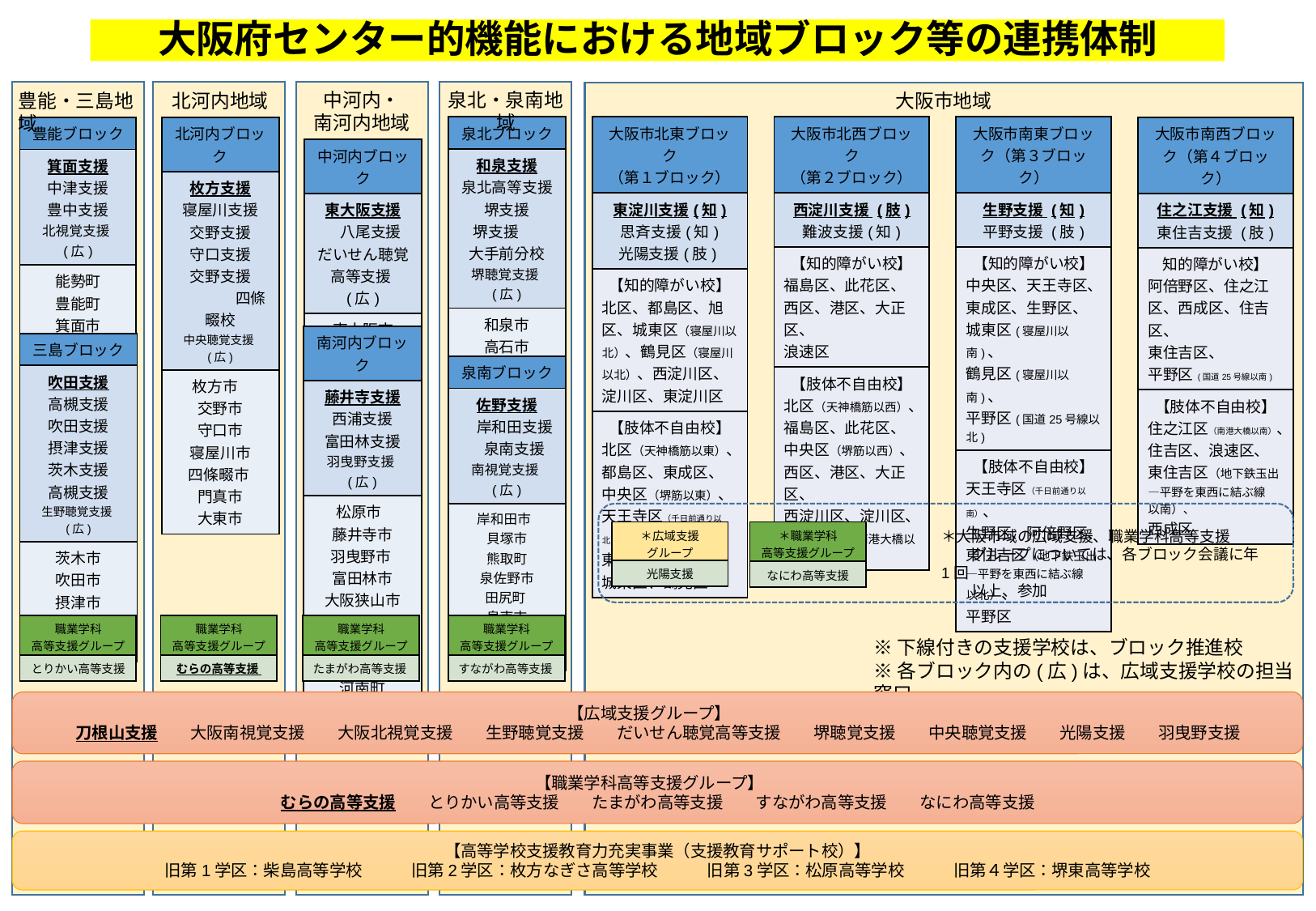

# 大阪府センター的機能における地域ブロック等の連携体制
中河内・
南河内地域

泉北・泉南地域

北河内地域
大阪市地域
豊能・三島地域
| 大阪市北西ブロック （第２ブロック） |
| --- |
| 西淀川支援 (肢) 難波支援(知) |
| 【知的障がい校】 福島区、此花区、 西区、港区、大正区、 浪速区 |
| 【肢体不自由校】 北区（天神橋筋以西）、 福島区、此花区、 中央区（堺筋以西）、 西区、港区、大正区、 西淀川区、淀川区、 住之江区（南港大橋以北） |
| 泉北ブロック |
| --- |
| 和泉支援 泉北高等支援 堺支援 　堺支援 大手前分校 堺聴覚支援(広) |
| 和泉市 高石市 泉大津市 忠岡町 |
| 大阪市北東ブロック （第１ブロック） |
| --- |
| 東淀川支援(知) 思斉支援(知) 光陽支援(肢) |
| 【知的障がい校】 北区、都島区、旭区、城東区（寝屋川以北）、鶴見区（寝屋川以北）、西淀川区、淀川区、東淀川区 |
| 【肢体不自由校】 北区（天神橋筋以東）、 都島区、東成区、 中央区（堺筋以東）、 天王寺区（千日前通り以北）、 東淀川区、旭区、 城東区、鶴見区 |
| 大阪市南東ブロック（第３ブロック） |
| --- |
| 生野支援 (知) 平野支援 (肢) |
| 【知的障がい校】 中央区、天王寺区、東成区、生野区、 城東区(寝屋川以南)、 鶴見区(寝屋川以南)、 平野区(国道25号線以北) |
| 【肢体不自由校】 天王寺区（千日前通り以南）、 生野区、阿倍野区、東住吉区（地下鉄玉出―平野を東西に結ぶ線　以北）、 平野区 |
| 豊能ブロック |
| --- |
| 箕面支援 中津支援 豊中支援 北視覚支援(広) |
| 能勢町 豊能町 箕面市 池田市 豊中市 |
| 北河内ブロック |
| --- |
| 枚方支援 寝屋川支援 交野支援 守口支援 交野支援 　　　　四條畷校 中央聴覚支援(広) |
| 枚方市 交野市 守口市 寝屋川市 四條畷市 門真市 大東市 |
| 大阪市南西ブロック（第４ブロック） |
| --- |
| 住之江支援 (知) 東住吉支援 (肢) |
| 知的障がい校】 阿倍野区、住之江区、西成区、住吉区、 東住吉区、 平野区(国道25号線以南) |
| 【肢体不自由校】 住之江区（南港大橋以南）、 住吉区、浪速区、 東住吉区（地下鉄玉出―平野を東西に結ぶ線　以南）、 西成区 |
| 中河内ブロック |
| --- |
| 東大阪支援 　八尾支援 だいせん聴覚高等支援(広) |
| 東大阪市 八尾市 柏原市 |
| 南河内ブロック |
| --- |
| 藤井寺支援 西浦支援 富田林支援 羽曳野支援(広) |
| 松原市 藤井寺市 羽曳野市 富田林市 大阪狭山市 千早赤阪村 太子町 河内長野市 河南町 |
| 三島ブロック |
| --- |
| 吹田支援 高槻支援 吹田支援 摂津支援 茨木支援 高槻支援 生野聴覚支援(広) |
| 茨木市 吹田市 摂津市 高槻市 島本町 |
| 泉南ブロック |
| --- |
| 佐野支援 　岸和田支援 　泉南支援 南視覚支援(広) |
| 岸和田市 貝塚市 熊取町 泉佐野市 田尻町 泉南市 阪南市 岬町 |

＊大阪市域の広域支援、職業学科高等支援
　　グループについては、各ブロック会議に年1回
　　以上、参加
| ＊広域支援 グループ |
| --- |
| 光陽支援 |
| ＊職業学科 高等支援グループ |
| --- |
| なにわ高等支援 |
| 職業学科 高等支援グループ |
| --- |
| とりかい高等支援 |
| 職業学科 高等支援グループ |
| --- |
| むらの高等支援 |
| 職業学科 高等支援グループ |
| --- |
| たまがわ高等支援 |
| 職業学科 高等支援グループ |
| --- |
| すながわ高等支援 |
※下線付きの支援学校は、ブロック推進校
※各ブロック内の(広)は、広域支援学校の担当窓口
【広域支援グループ】
刀根山支援　　大阪南視覚支援　　大阪北視覚支援　　生野聴覚支援　　だいせん聴覚高等支援　　堺聴覚支援　　中央聴覚支援　　光陽支援　　羽曳野支援
【職業学科高等支援グループ】
むらの高等支援　　とりかい高等支援　　たまがわ高等支援　　すながわ高等支援　　なにわ高等支援
【高等学校支援教育力充実事業（支援教育サポート校）】
旧第1学区：柴島高等学校　　　旧第2学区：枚方なぎさ高等学校　　　旧第3学区：松原高等学校　　　旧第４学区：堺東高等学校